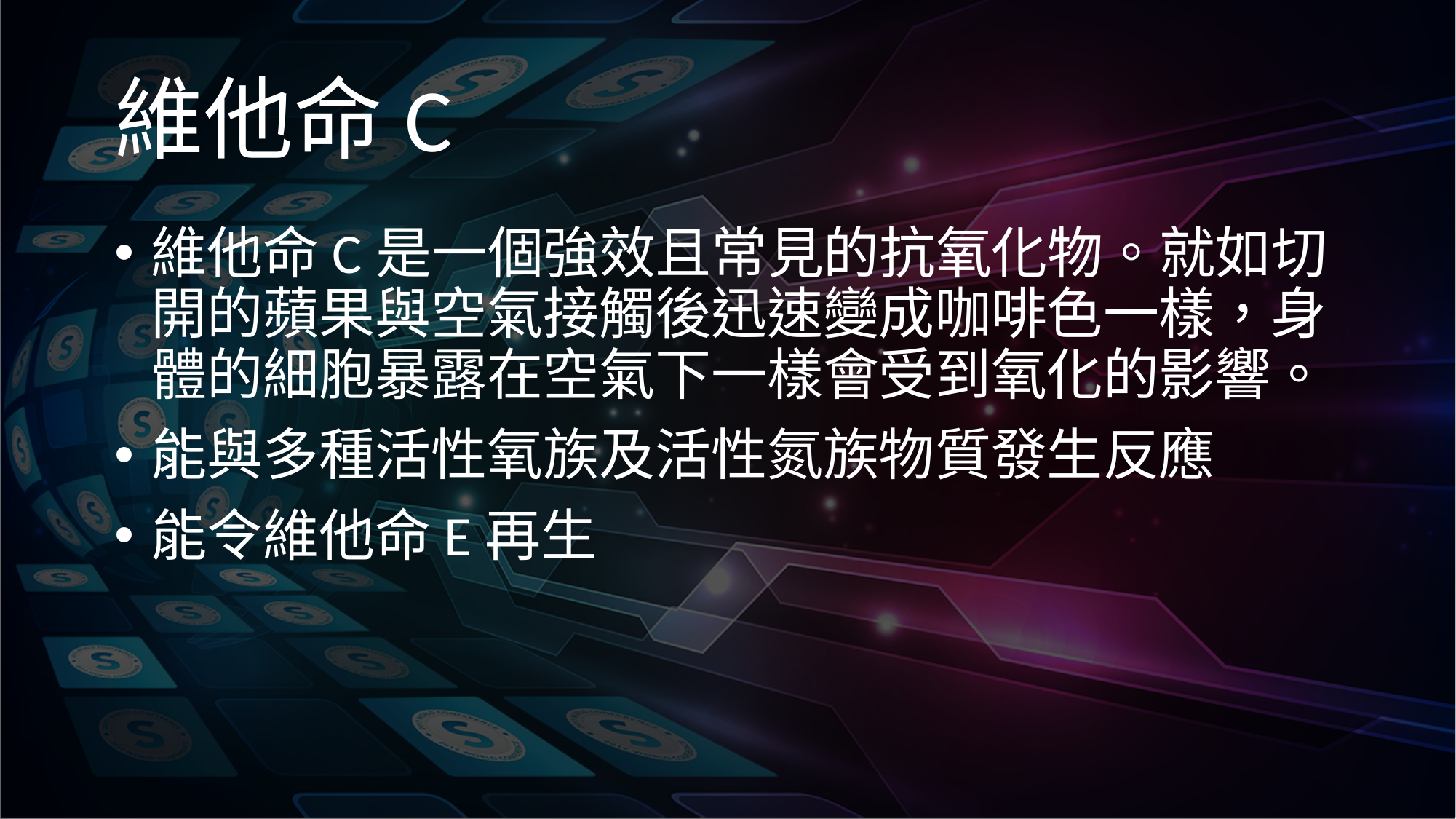

# 維他命C
維他命C是一個強效且常見的抗氧化物。就如切開的蘋果與空氣接觸後迅速變成咖啡色一樣，身體的細胞暴露在空氣下一樣會受到氧化的影響。
能與多種活性氧族及活性氮族物質發生反應
能令維他命E再生